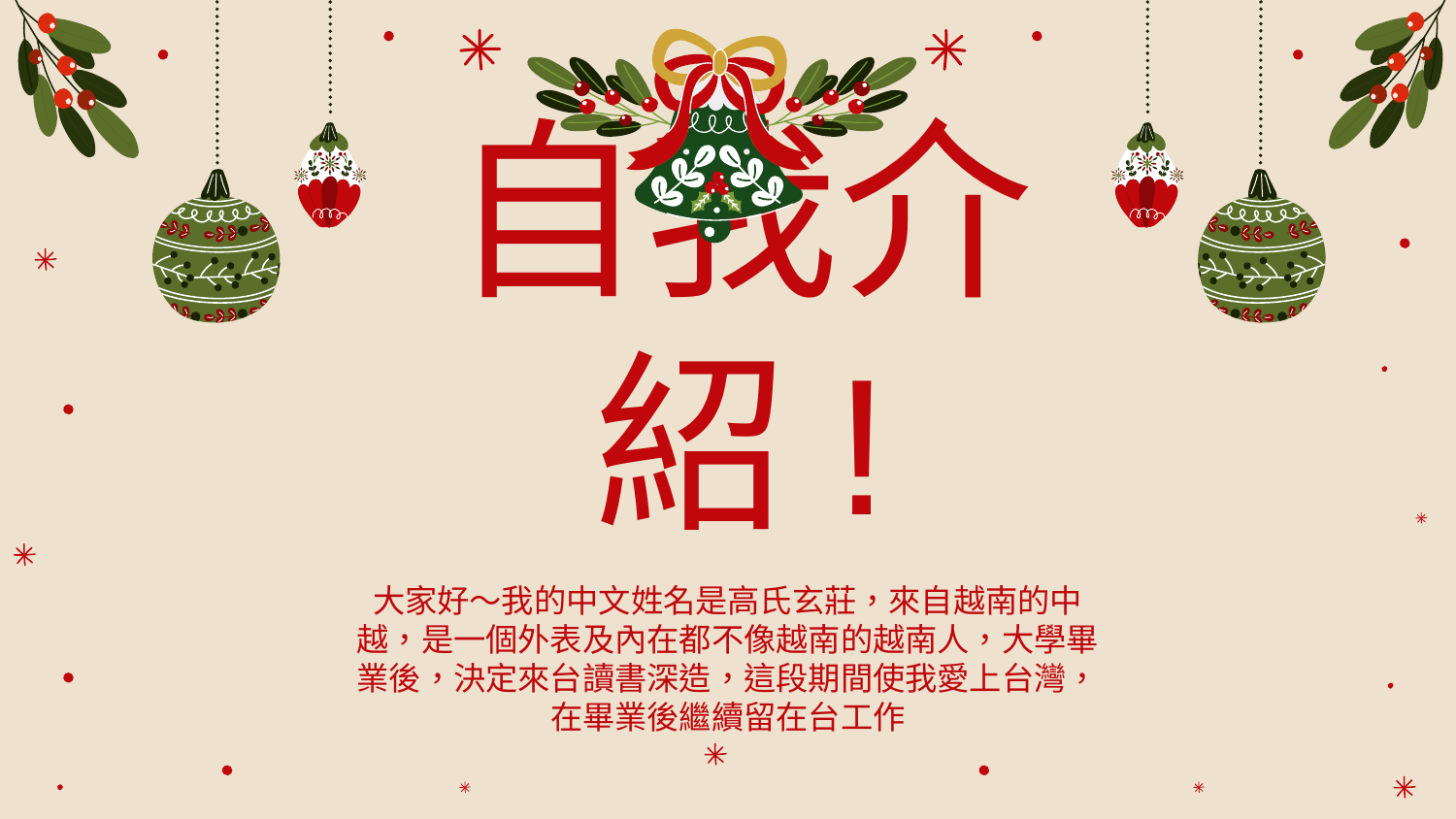

# 自我介紹!
大家好～我的中文姓名是高氏玄莊，來自越南的中越，是一個外表及內在都不像越南的越南人，大學畢業後，決定來台讀書深造，這段期間使我愛上台灣，在畢業後繼續留在台工作